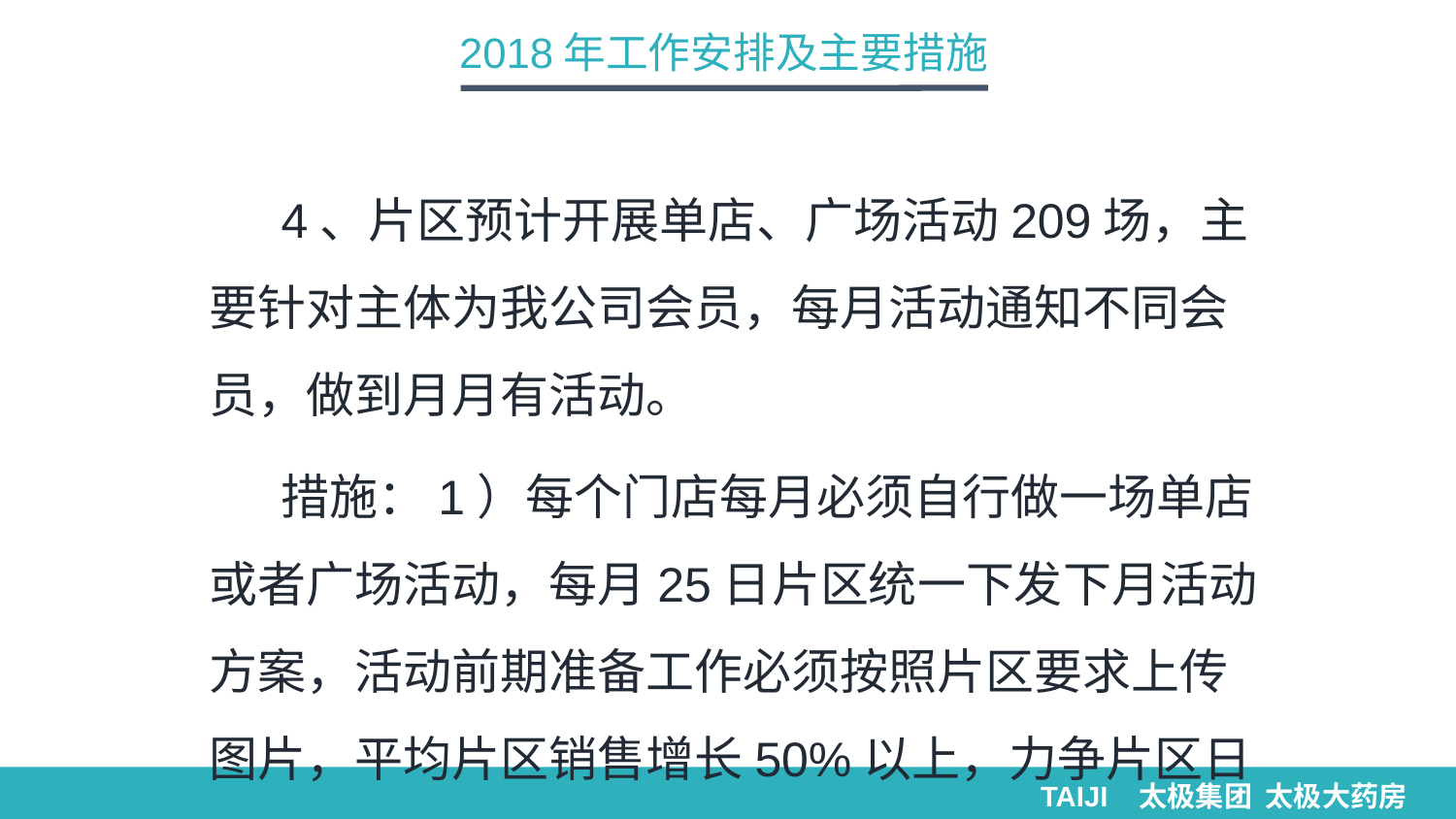

2018年工作安排及主要措施
4、片区预计开展单店、广场活动209场，主要针对主体为我公司会员，每月活动通知不同会员，做到月月有活动。
措施：1）每个门店每月必须自行做一场单店或者广场活动，每月25日片区统一下发下月活动方案，活动前期准备工作必须按照片区要求上传图片，平均片区销售增长50%以上，力争片区日

TAIJI   太极集团  太极大药房